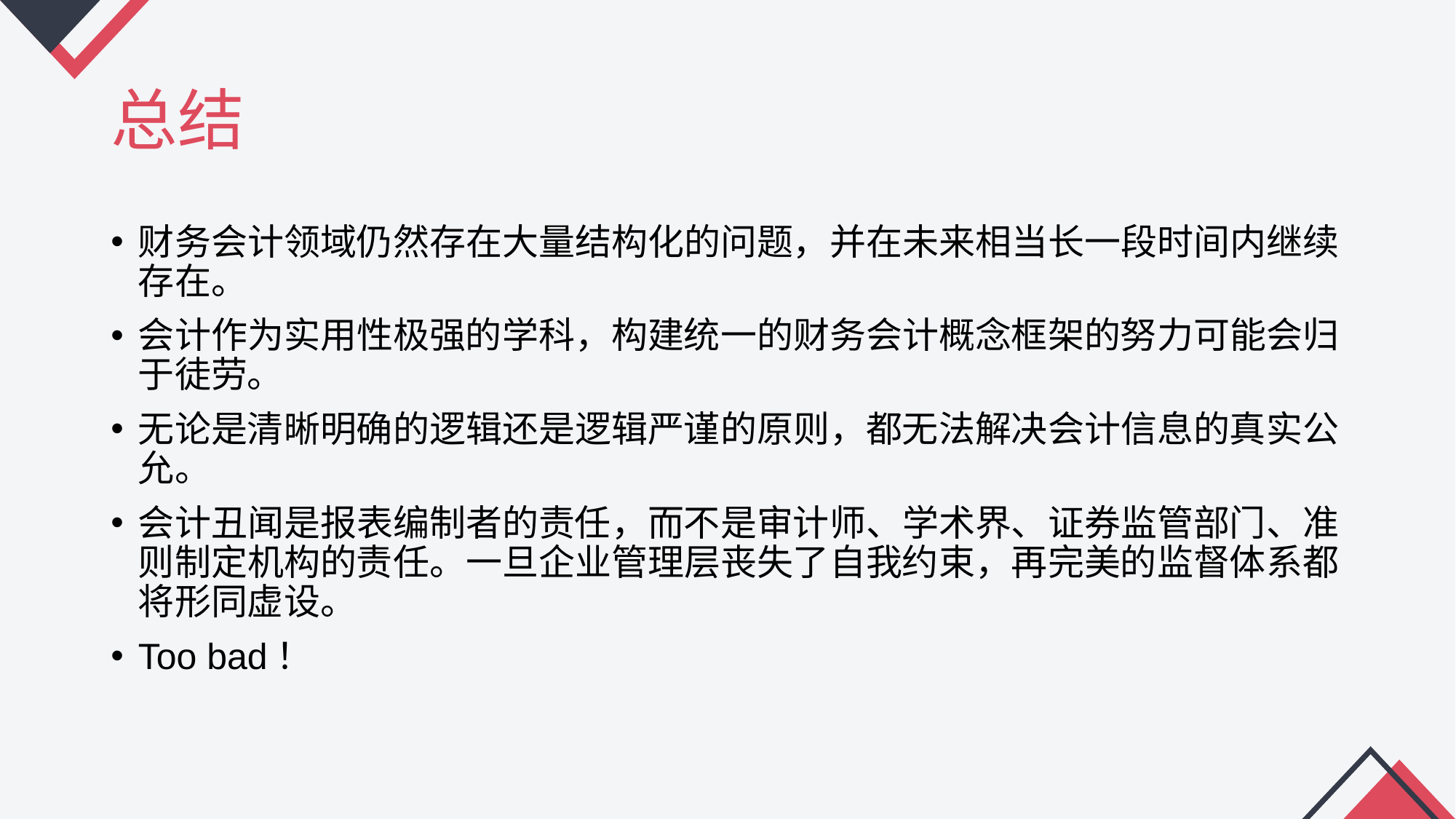

# 总结
财务会计领域仍然存在大量结构化的问题，并在未来相当长一段时间内继续存在。
会计作为实用性极强的学科，构建统一的财务会计概念框架的努力可能会归于徒劳。
无论是清晰明确的逻辑还是逻辑严谨的原则，都无法解决会计信息的真实公允。
会计丑闻是报表编制者的责任，而不是审计师、学术界、证券监管部门、准则制定机构的责任。一旦企业管理层丧失了自我约束，再完美的监督体系都将形同虚设。
Too bad！